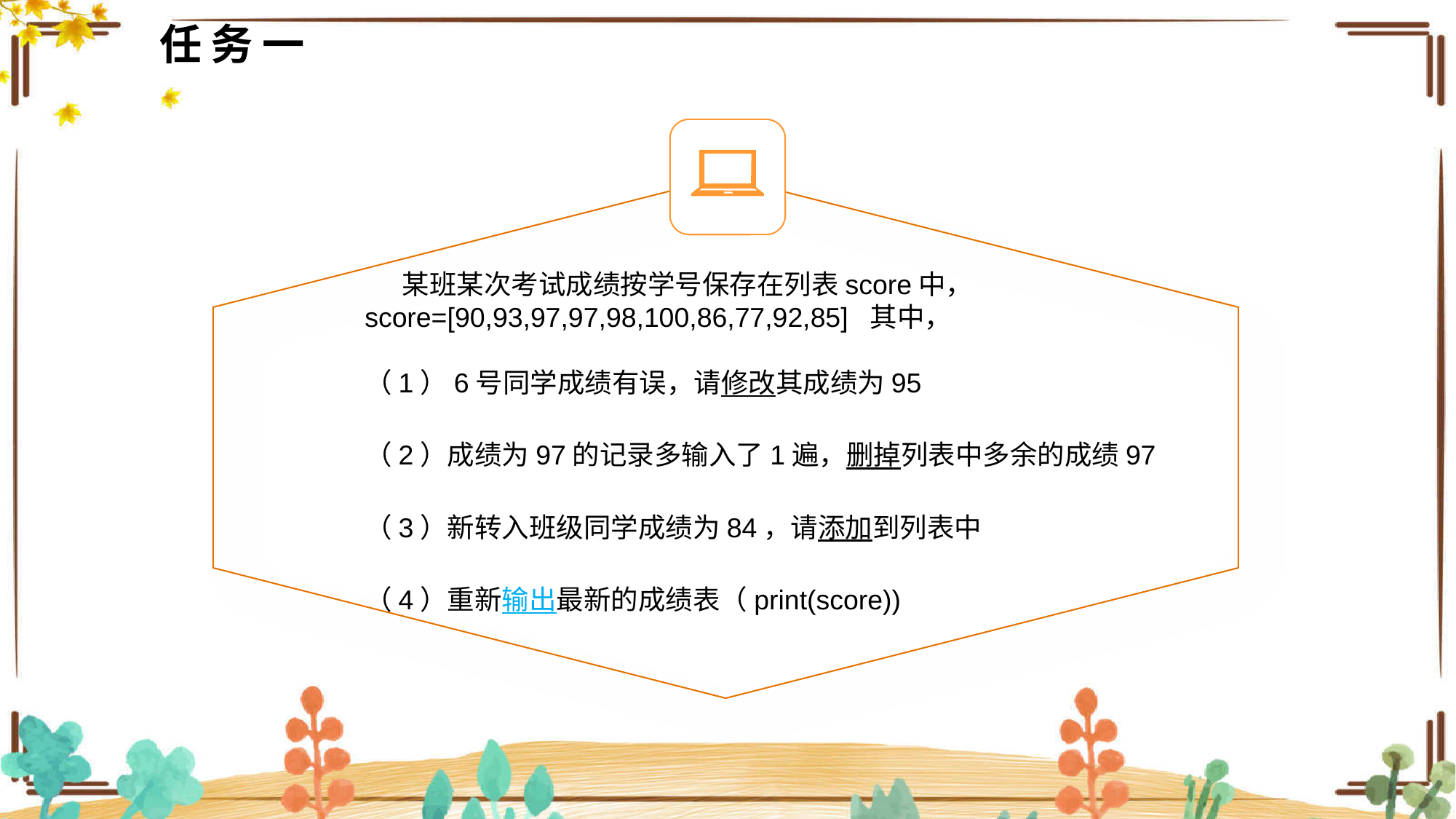

# 任务一

     某班某次考试成绩按学号保存在列表score中，                          score=[90,93,97,97,98,100,86,77,92,85]  其中，

（1）6号同学成绩有误，请修改其成绩为95

（2）成绩为97的记录多输入了1遍，删掉列表中多余的成绩97

（3）新转入班级同学成绩为84，请添加到列表中

（4）重新输出最新的成绩表（print(score))